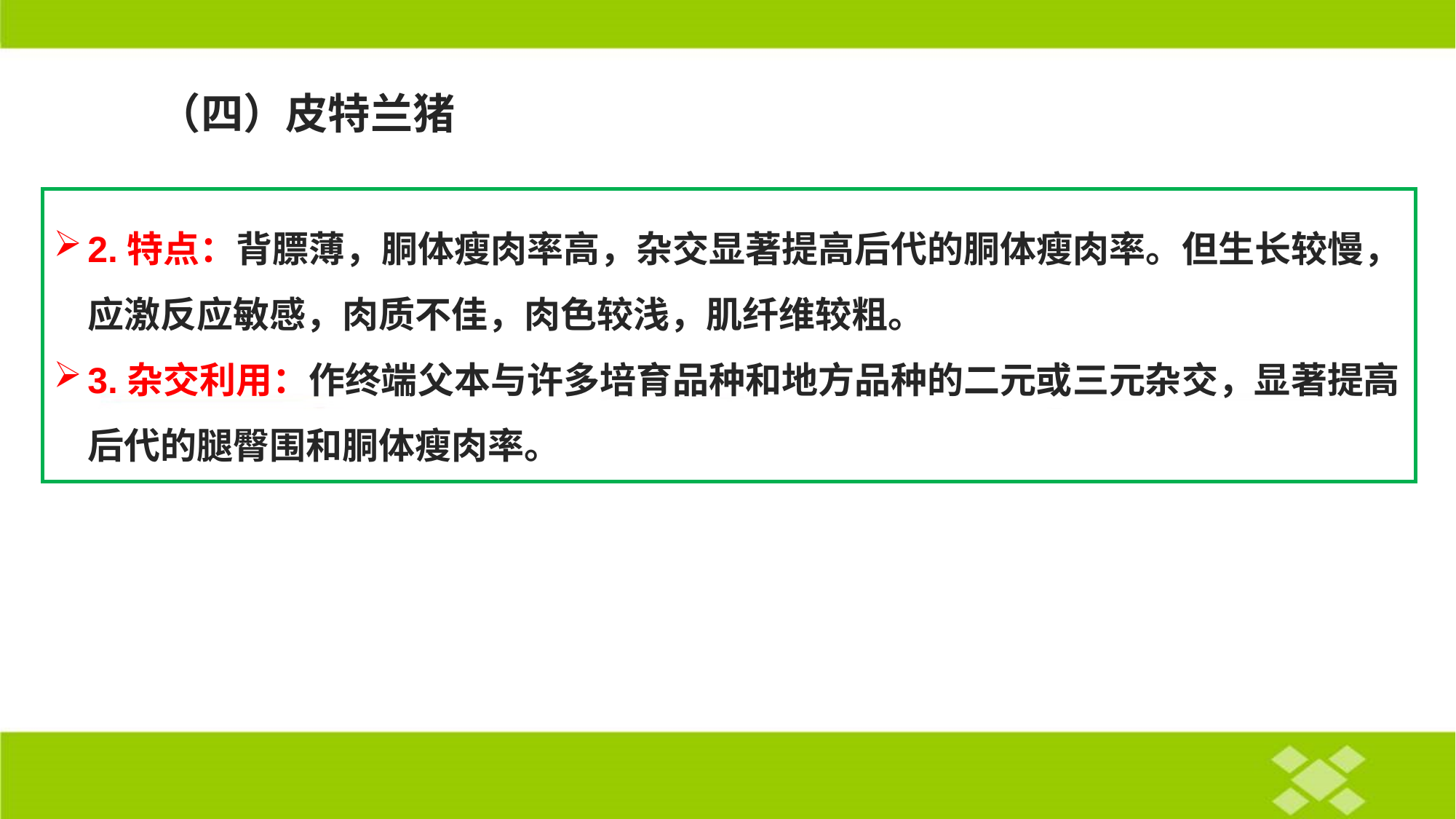

（四）皮特兰猪
2.特点：背膘薄，胴体瘦肉率高，杂交显著提高后代的胴体瘦肉率。但生长较慢，应激反应敏感，肉质不佳，肉色较浅，肌纤维较粗。
3.杂交利用：作终端父本与许多培育品种和地方品种的二元或三元杂交，显著提高后代的腿臀围和胴体瘦肉率。